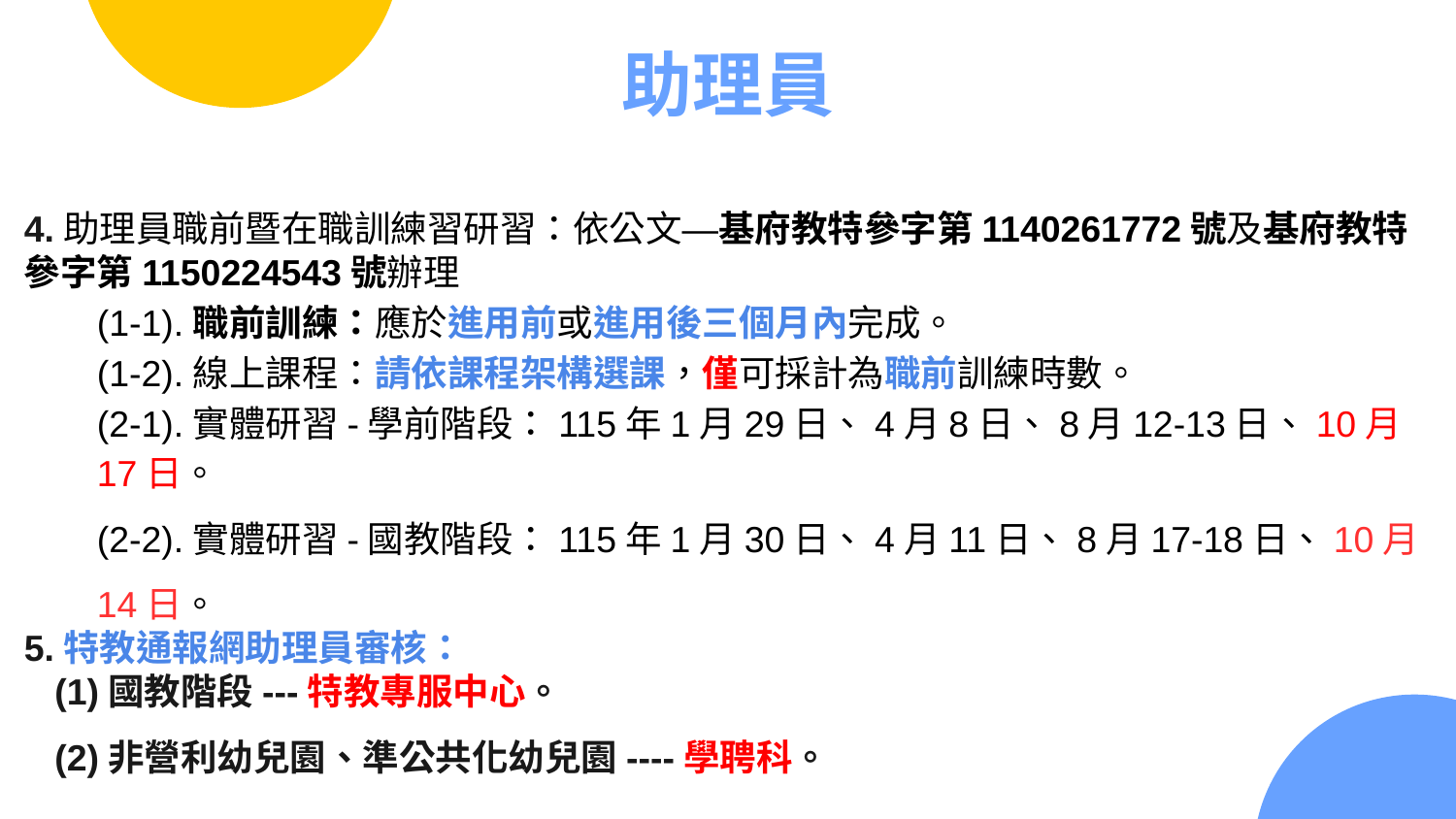

# 助理員
4.助理員職前暨在職訓練習研習：依公文—基府教特參字第1140261772號及基府教特參字第1150224543號辦理
(1-1).職前訓練：應於進用前或進用後三個月內完成。
(1-2).線上課程：請依課程架構選課，僅可採計為職前訓練時數。
(2-1).實體研習-學前階段：115年1月29日、4月8日、8月12-13日、10月17日。
(2-2).實體研習-國教階段：115年1月30日、4月11日、8月17-18日、10月14日。
5.特教通報網助理員審核：
   (1)國教階段---特教專服中心。
   (2)非營利幼兒園、準公共化幼兒園----學聘科。